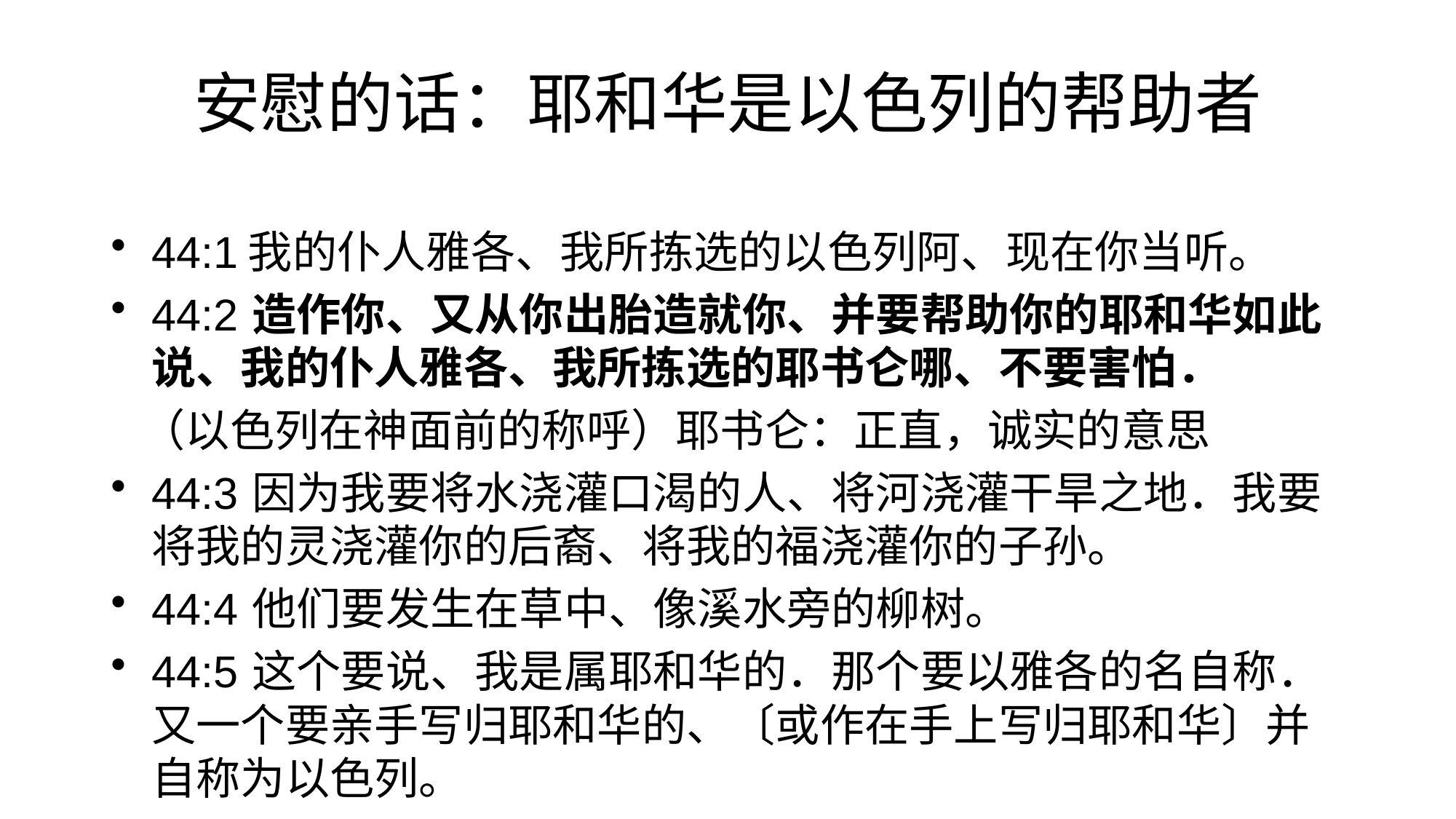

# 安慰的话：耶和华是以色列的帮助者
44:1我的仆人雅各、我所拣选的以色列阿、现在你当听。
44:2	造作你、又从你出胎造就你、并要帮助你的耶和华如此说、我的仆人雅各、我所拣选的耶书仑哪、不要害怕．
  （以色列在神面前的称呼）耶书仑：正直，诚实的意思
44:3	因为我要将水浇灌口渴的人、将河浇灌干旱之地．我要将我的灵浇灌你的后裔、将我的福浇灌你的子孙。
44:4	他们要发生在草中、像溪水旁的柳树。
44:5	这个要说、我是属耶和华的．那个要以雅各的名自称．又一个要亲手写归耶和华的、〔或作在手上写归耶和华〕并自称为以色列。